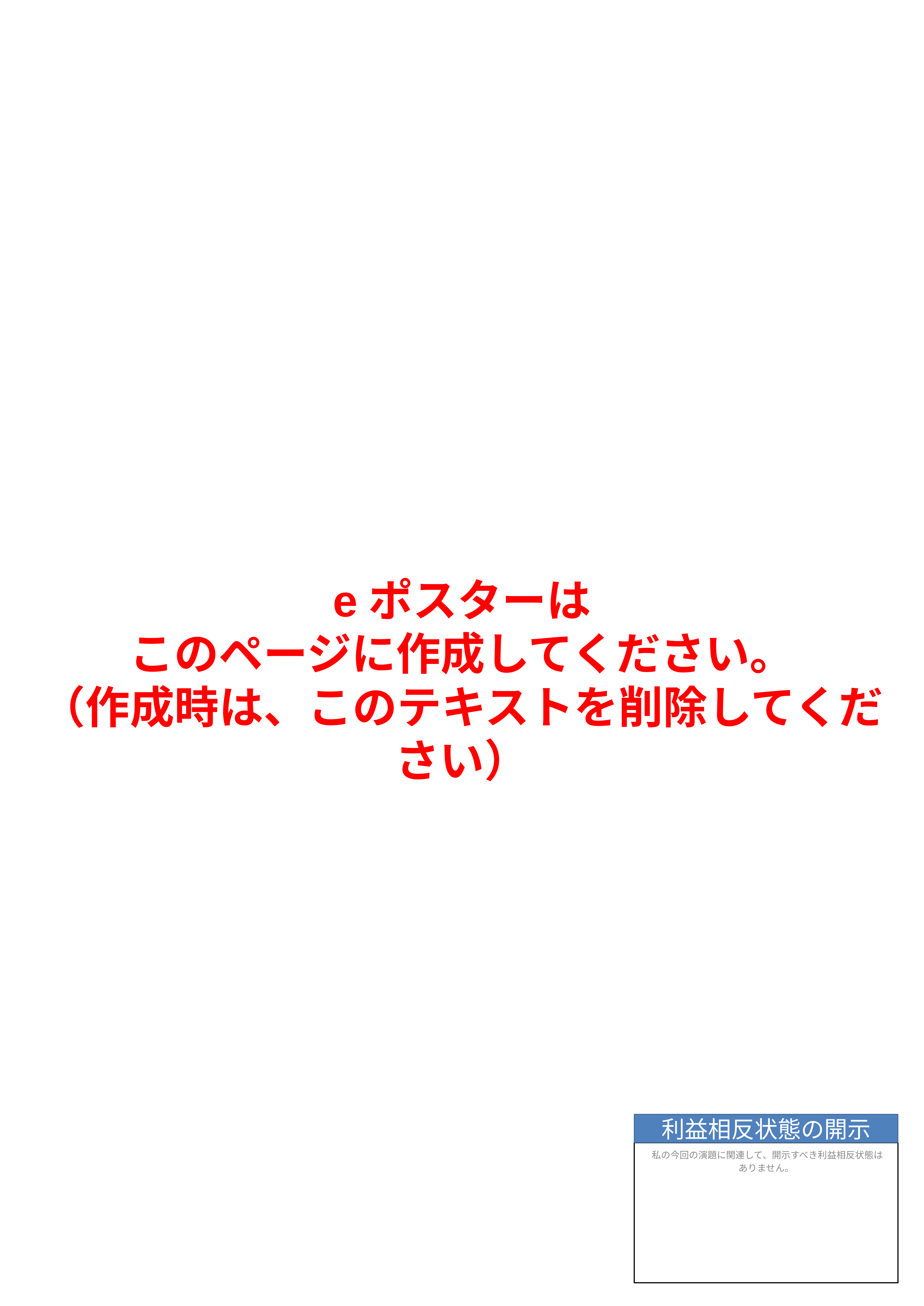

eポスターは
このページに作成してください。
（作成時は、このテキストを削除してください）
利益相反状態の開示
私の今回の演題に関連して、開示すべき利益相反状態は
ありません。